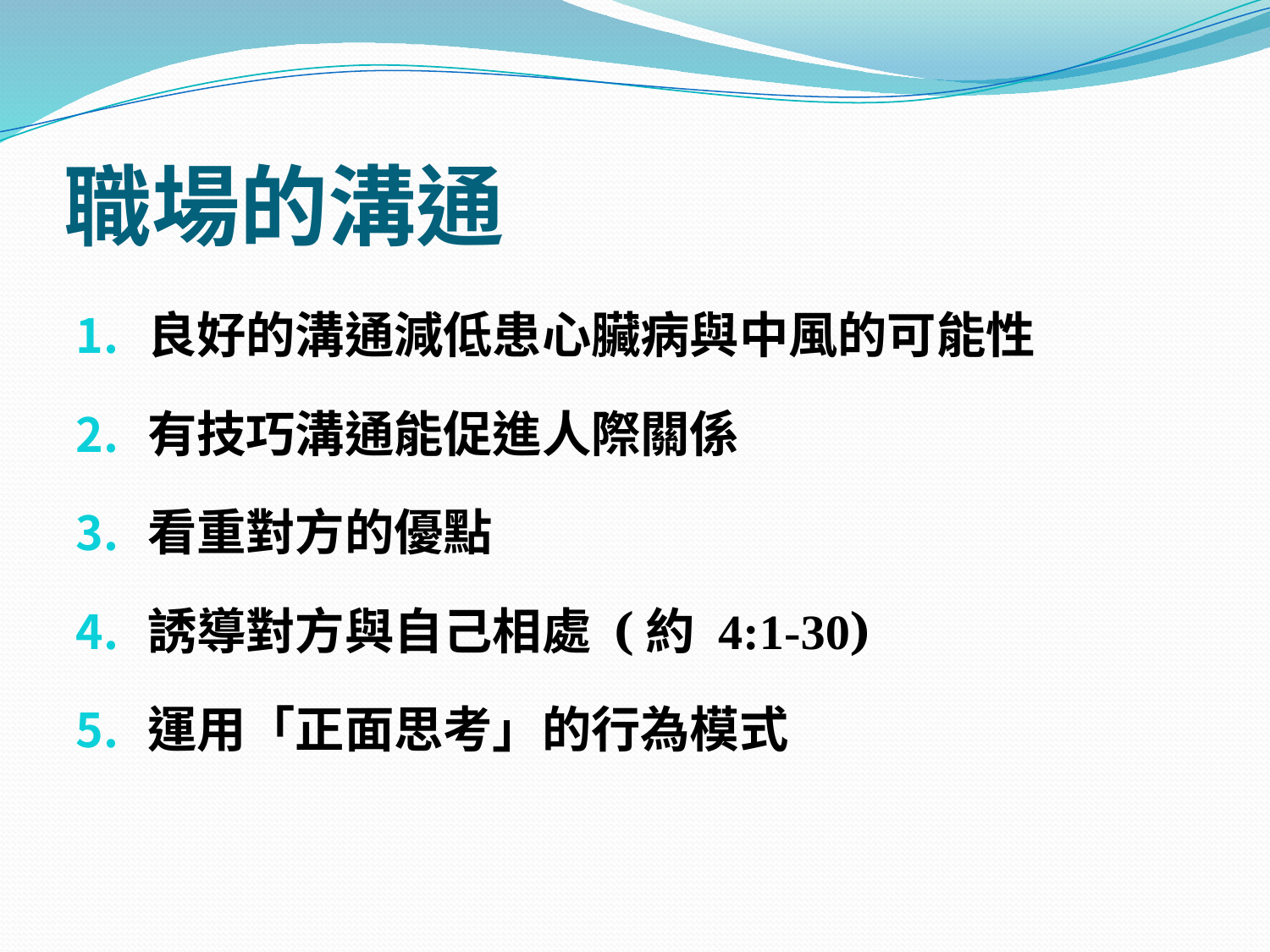

# 職場的溝通
良好的溝通減低患心臟病與中風的可能性
有技巧溝通能促進人際關係
看重對方的優點
誘導對方與自己相處 (約 4:1-30)
運用「正面思考」的行為模式